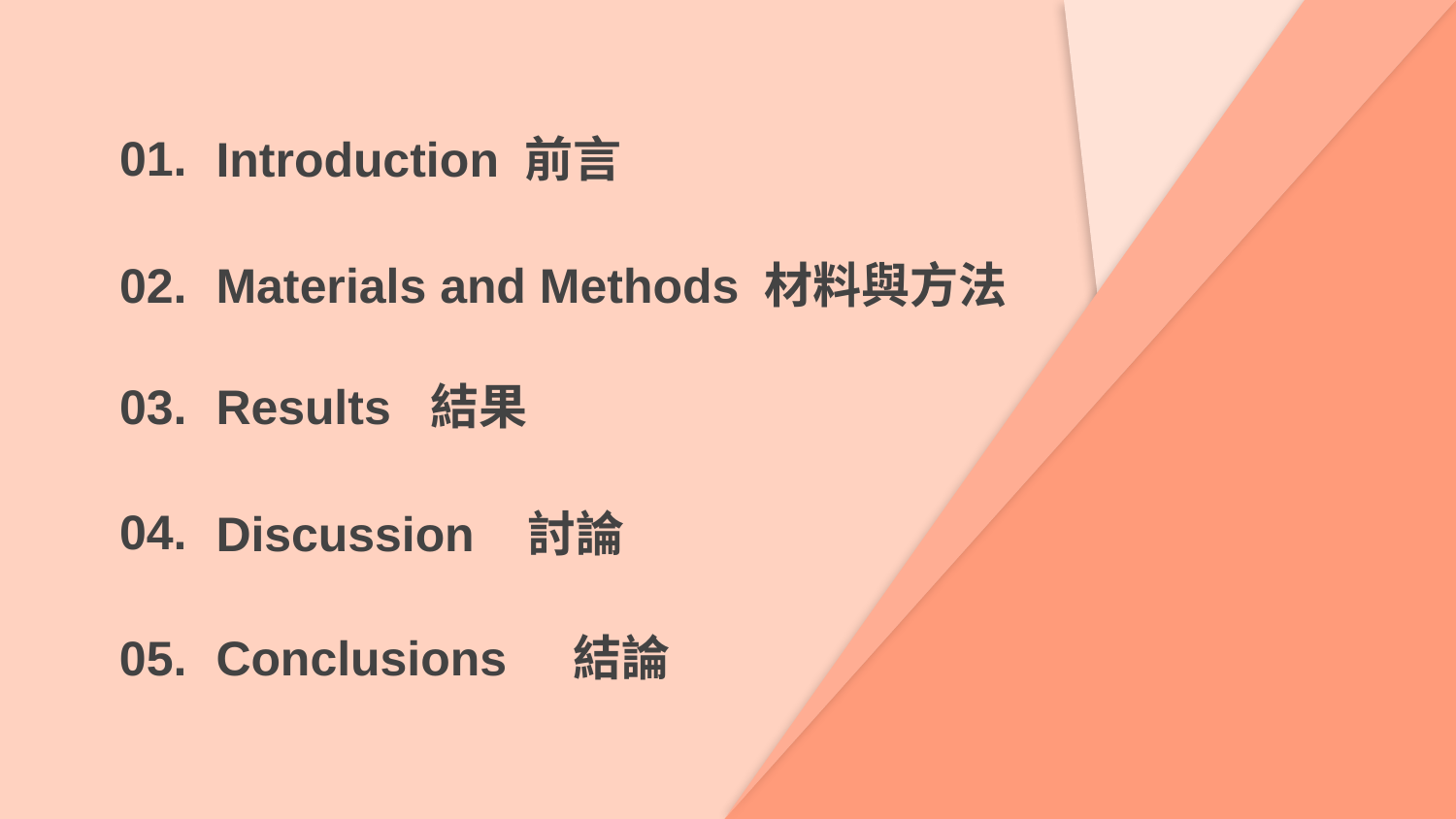

01.
Introduction 前言
02.
Materials and Methods 材料與方法
03.
# Results  結果
04.
Discussion   討論
05.
Conclusions    結論